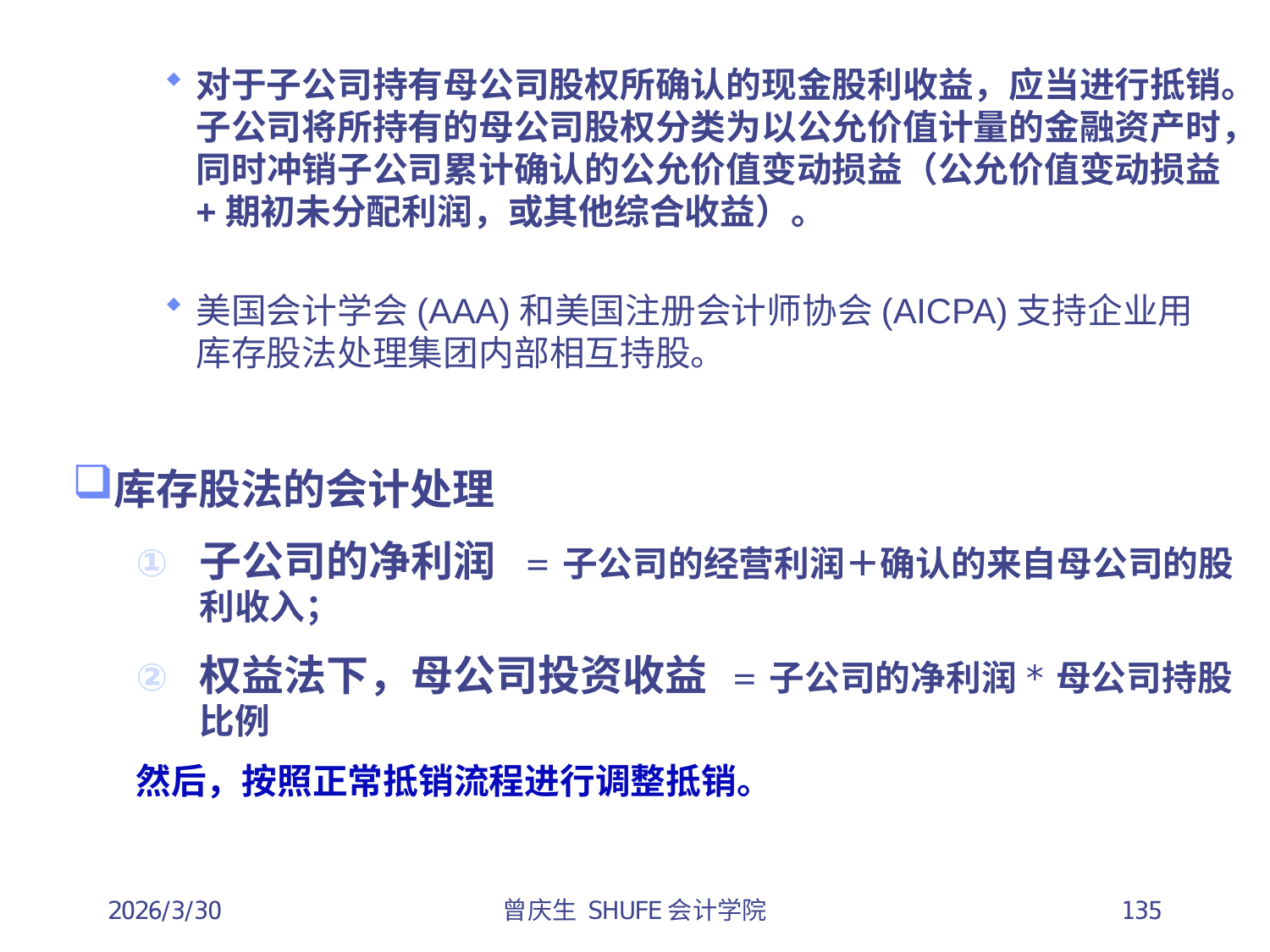

对于子公司持有母公司股权所确认的现金股利收益，应当进行抵销。子公司将所持有的母公司股权分类为以公允价值计量的金融资产时，同时冲销子公司累计确认的公允价值变动损益（公允价值变动损益+期初未分配利润，或其他综合收益）。

美国会计学会(AAA)和美国注册会计师协会(AICPA)支持企业用库存股法处理集团内部相互持股。
库存股法的会计处理
子公司的净利润  =子公司的经营利润＋确认的来自母公司的股利收入；
权益法下，母公司投资收益  =子公司的净利润*母公司持股比例
然后，按照正常抵销流程进行调整抵销。
2026/3/30
曾庆生 SHUFE会计学院
135